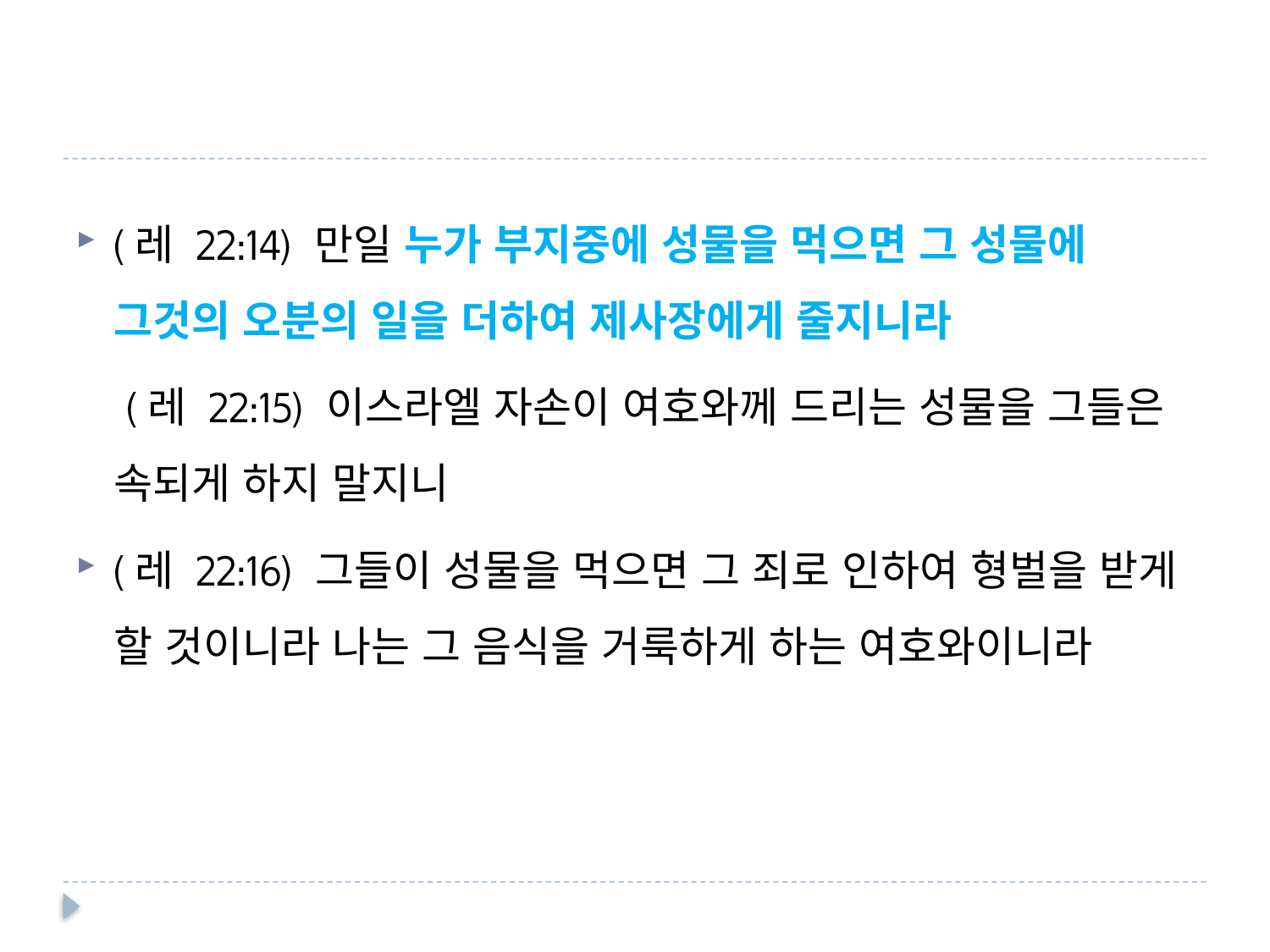

#
(레 22:14) 만일 누가 부지중에 성물을 먹으면 그 성물에 그것의 오분의 일을 더하여 제사장에게 줄지니라
    (레 22:15) 이스라엘 자손이 여호와께 드리는 성물을 그들은 속되게 하지 말지니
(레 22:16) 그들이 성물을 먹으면 그 죄로 인하여 형벌을 받게 할 것이니라 나는 그 음식을 거룩하게 하는 여호와이니라